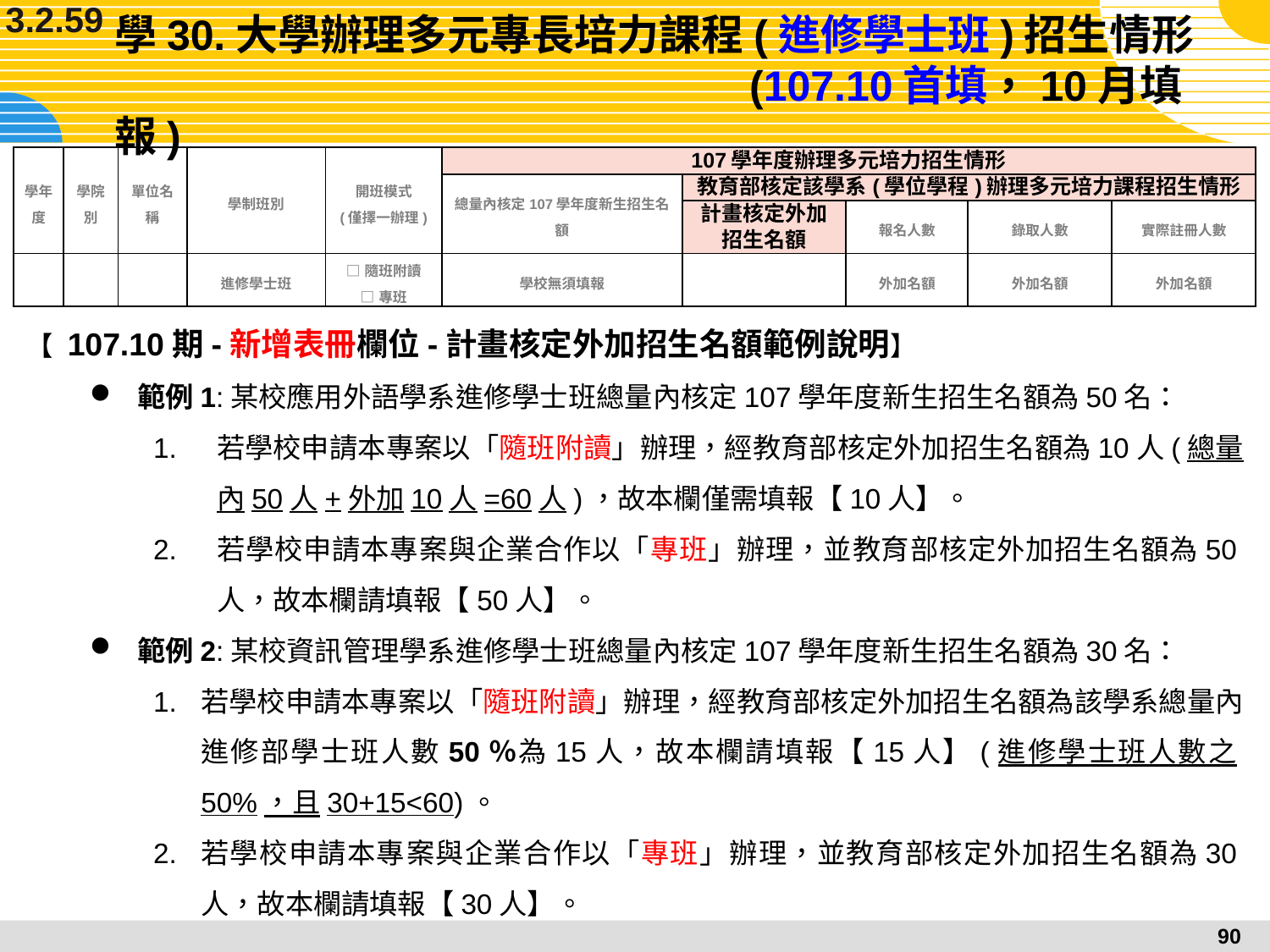

3.2.59
# 學30.大學辦理多元專長培力課程(進修學士班)招生情形					(107.10首填，10月填報)
| 學年度 | 學院別 | 單位名稱 | 學制班別 | 開班模式 (僅擇一辦理) | 107學年度辦理多元培力招生情形 |  |  |  |  |
| --- | --- | --- | --- | --- | --- | --- | --- | --- | --- |
|  |  |  |  |  | 總量內核定107學年度新生招生名額 | 教育部核定該學系(學位學程)辦理多元培力課程招生情形 |  |  |  |
|  |  |  |  |  |  | 計畫核定外加招生名額 | 報名人數 | 錄取人數 | 實際註冊人數 |
|  |  |  | 進修學士班 | □隨班附讀 □專班 | 學校無須填報 |  | 外加名額 | 外加名額 | 外加名額 |
【 107.10期-新增表冊欄位-計畫核定外加招生名額範例說明】
範例1:某校應用外語學系進修學士班總量內核定107學年度新生招生名額為50名：
若學校申請本專案以「隨班附讀」辦理，經教育部核定外加招生名額為10人(總量內50人+外加10人=60人)，故本欄僅需填報【10人】。
若學校申請本專案與企業合作以「專班」辦理，並教育部核定外加招生名額為50人，故本欄請填報【50人】。
範例2:某校資訊管理學系進修學士班總量內核定107學年度新生招生名額為30名：
若學校申請本專案以「隨班附讀」辦理，經教育部核定外加招生名額為該學系總量內進修部學士班人數50％為15人，故本欄請填報【15人】(進修學士班人數之50%，且30+15<60)。
若學校申請本專案與企業合作以「專班」辦理，並教育部核定外加招生名額為30人，故本欄請填報【30人】。